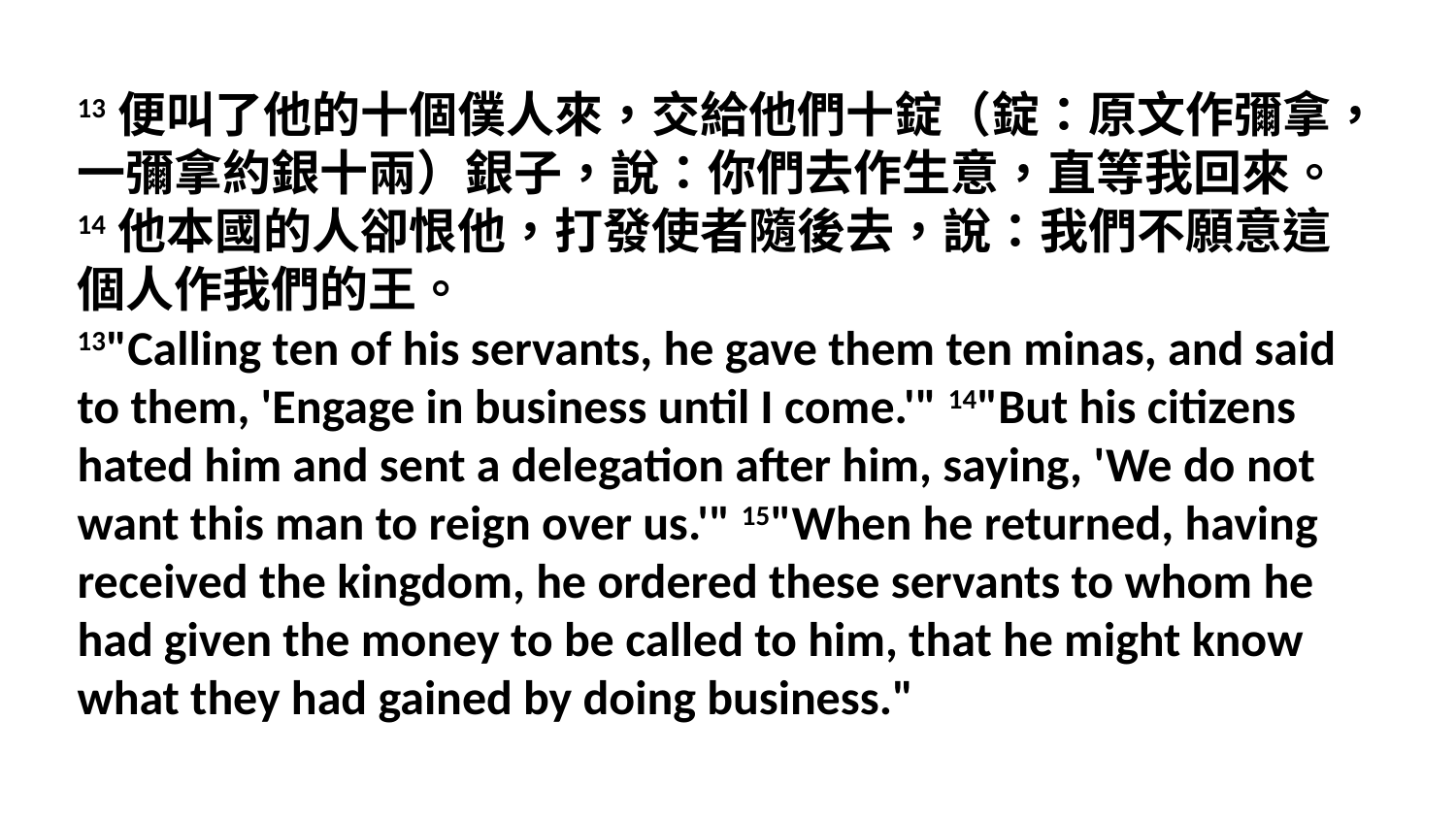

13便叫了他的十個僕人來，交給他們十錠（錠：原文作彌拿，一彌拿約銀十兩）銀子，說：你們去作生意，直等我回來。14他本國的人卻恨他，打發使者隨後去，說：我們不願意這個人作我們的王。
13"Calling ten of his servants, he gave them ten minas, and said to them, 'Engage in business until I come.'" 14"But his citizens hated him and sent a delegation after him, saying, 'We do not want this man to reign over us.'" 15"When he returned, having received the kingdom, he ordered these servants to whom he had given the money to be called to him, that he might know what they had gained by doing business."